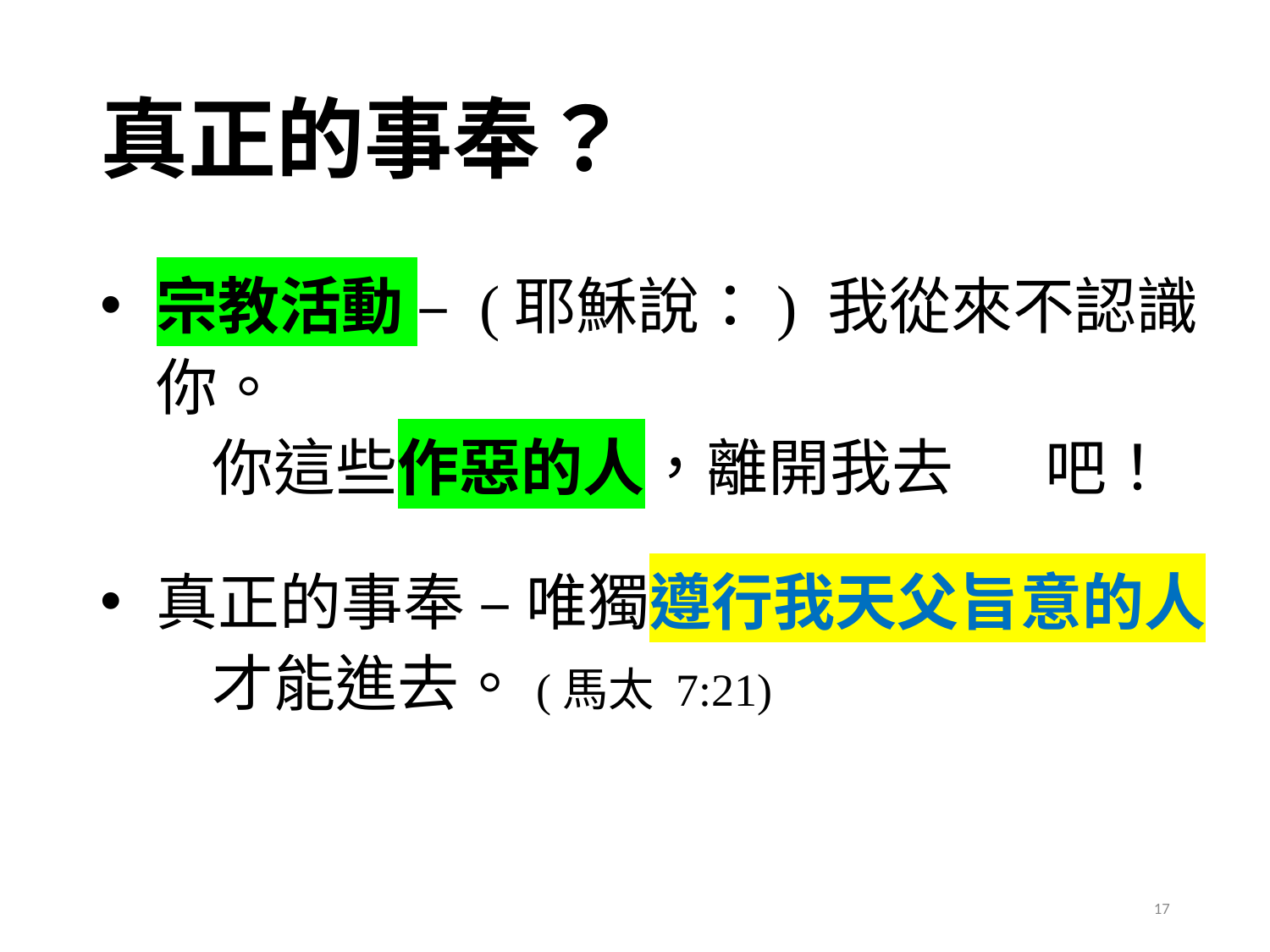

# 真正的事奉？
宗教活動 – (耶穌說：) 我從來不認識你。
	你這些作惡的人，離開我去	吧！
真正的事奉 – 唯獨遵行我天父旨意的人
	才能進去。(馬太 7:21)
17